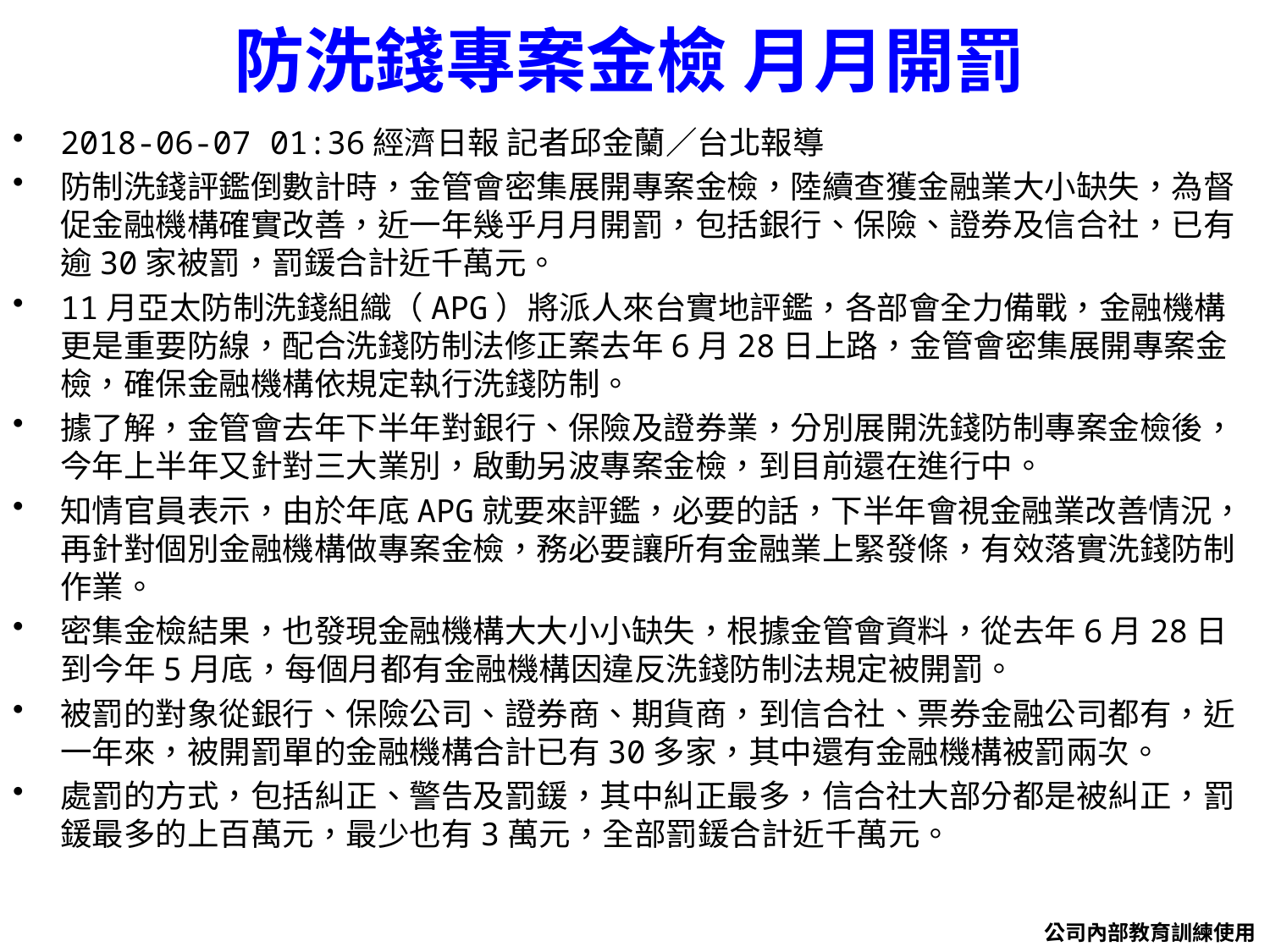

# 防洗錢專案金檢 月月開罰
2018-06-07 01:36經濟日報 記者邱金蘭／台北報導
防制洗錢評鑑倒數計時，金管會密集展開專案金檢，陸續查獲金融業大小缺失，為督促金融機構確實改善，近一年幾乎月月開罰，包括銀行、保險、證券及信合社，已有逾30家被罰，罰鍰合計近千萬元。
11月亞太防制洗錢組織（APG）將派人來台實地評鑑，各部會全力備戰，金融機構更是重要防線，配合洗錢防制法修正案去年6月28日上路，金管會密集展開專案金檢，確保金融機構依規定執行洗錢防制。
據了解，金管會去年下半年對銀行、保險及證券業，分別展開洗錢防制專案金檢後，今年上半年又針對三大業別，啟動另波專案金檢，到目前還在進行中。
知情官員表示，由於年底APG就要來評鑑，必要的話，下半年會視金融業改善情況，再針對個別金融機構做專案金檢，務必要讓所有金融業上緊發條，有效落實洗錢防制作業。
密集金檢結果，也發現金融機構大大小小缺失，根據金管會資料，從去年6月28日到今年5月底，每個月都有金融機構因違反洗錢防制法規定被開罰。
被罰的對象從銀行、保險公司、證券商、期貨商，到信合社、票券金融公司都有，近一年來，被開罰單的金融機構合計已有30多家，其中還有金融機構被罰兩次。
處罰的方式，包括糾正、警告及罰鍰，其中糾正最多，信合社大部分都是被糾正，罰鍰最多的上百萬元，最少也有3萬元，全部罰鍰合計近千萬元。

公司內部教育訓練使用